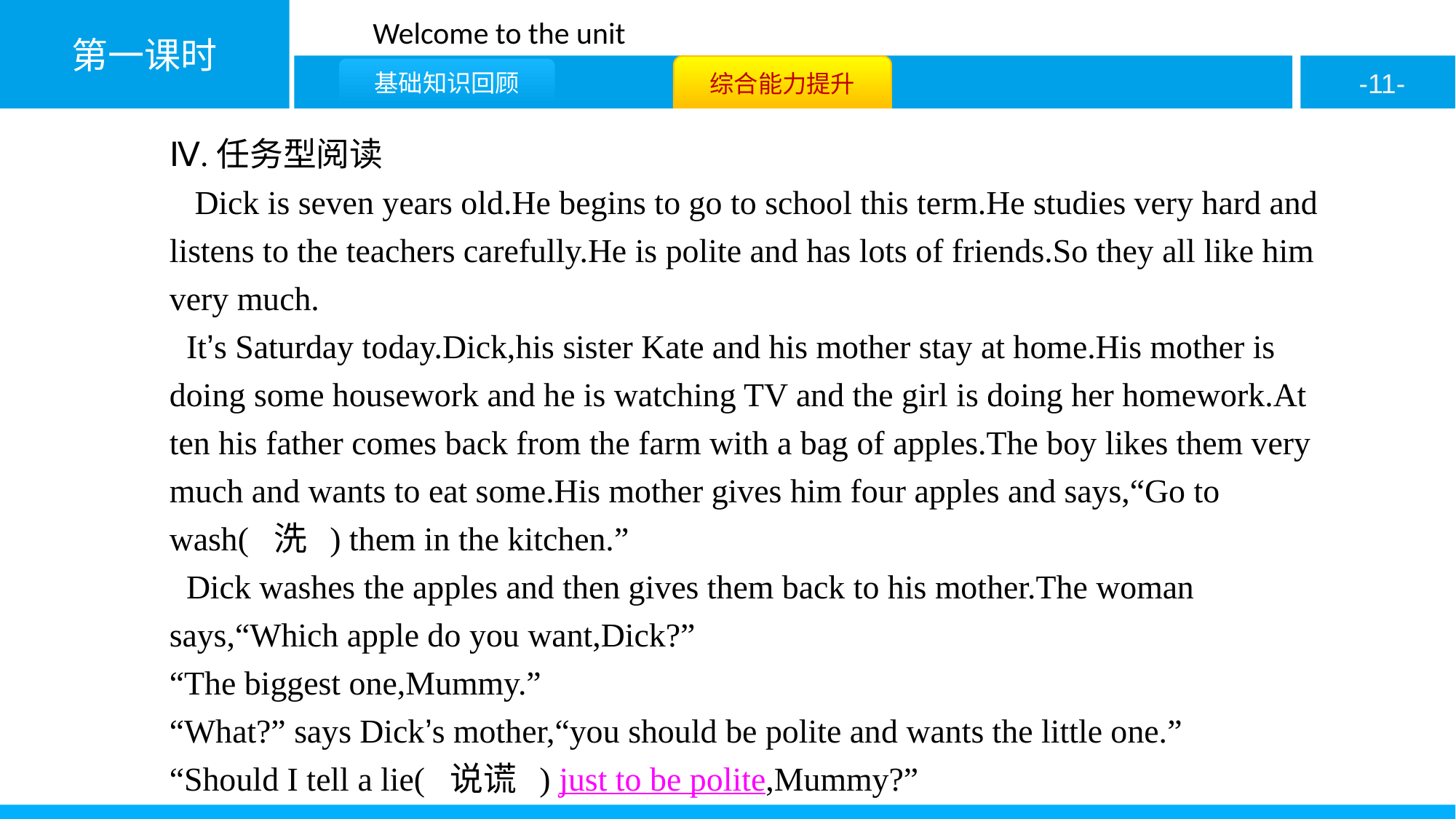

Ⅳ.任务型阅读
   Dick is seven years old.He begins to go to school this term.He studies very hard and listens to the teachers carefully.He is polite and has lots of friends.So they all like him very much.
  It’s Saturday today.Dick,his sister Kate and his mother stay at home.His mother is doing some housework and he is watching TV and the girl is doing her homework.At ten his father comes back from the farm with a bag of apples.The boy likes them very much and wants to eat some.His mother gives him four apples and says,“Go to wash(  洗  ) them in the kitchen.”
  Dick washes the apples and then gives them back to his mother.The woman says,“Which apple do you want,Dick?”
“The biggest one,Mummy.”
“What?” says Dick’s mother,“you should be polite and wants the little one.”
“Should I tell a lie(  说谎  ) just to be polite,Mummy?”